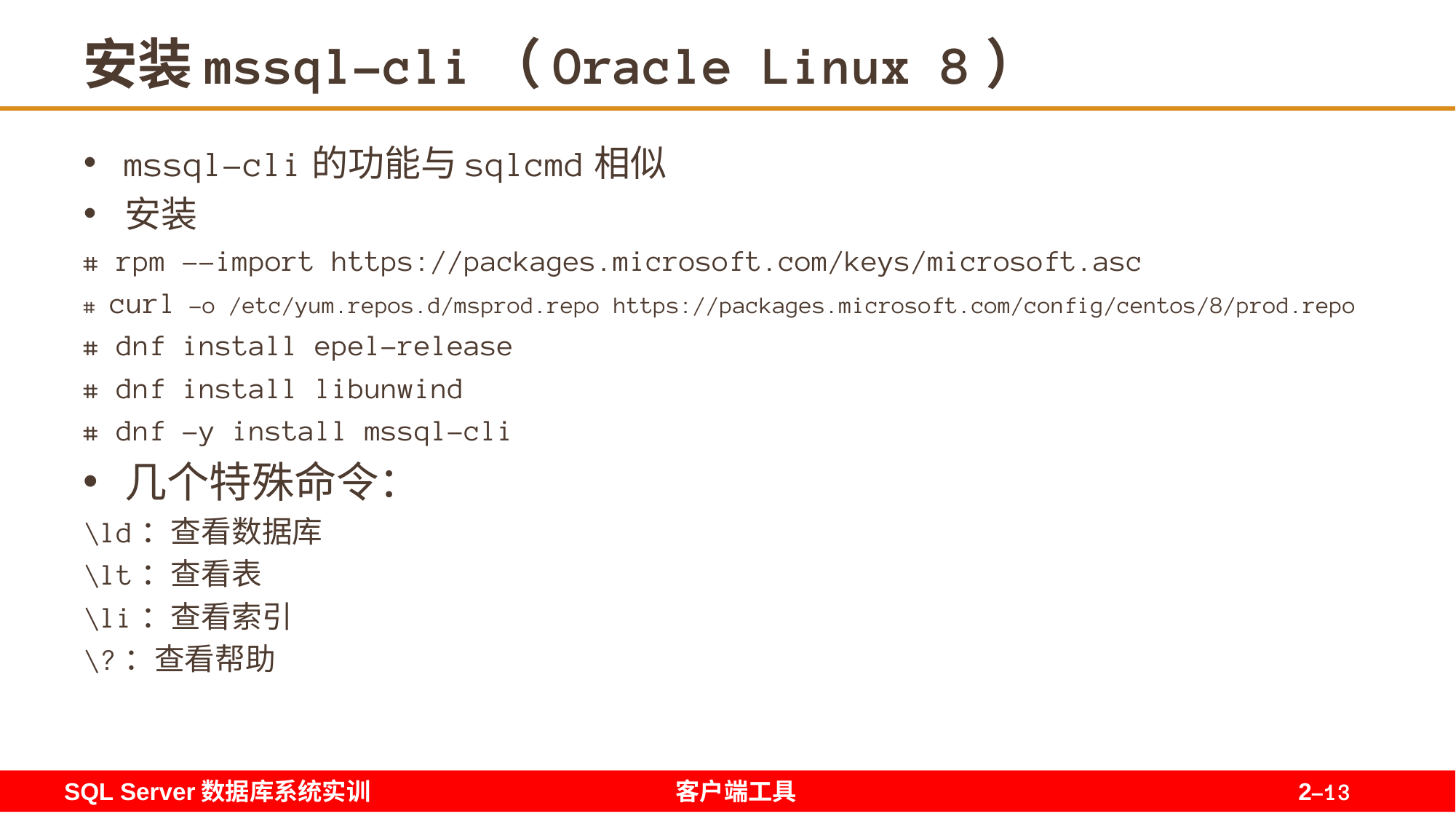

# 安装mssql-cli（Oracle Linux 8）
mssql-cli的功能与sqlcmd相似
安装
# rpm --import https://packages.microsoft.com/keys/microsoft.asc
# curl -o /etc/yum.repos.d/msprod.repo https://packages.microsoft.com/config/centos/8/prod.repo
# dnf install epel-release
# dnf install libunwind
# dnf -y install mssql-cli
几个特殊命令：
\ld：查看数据库
\lt：查看表
\li：查看索引
\?：查看帮助